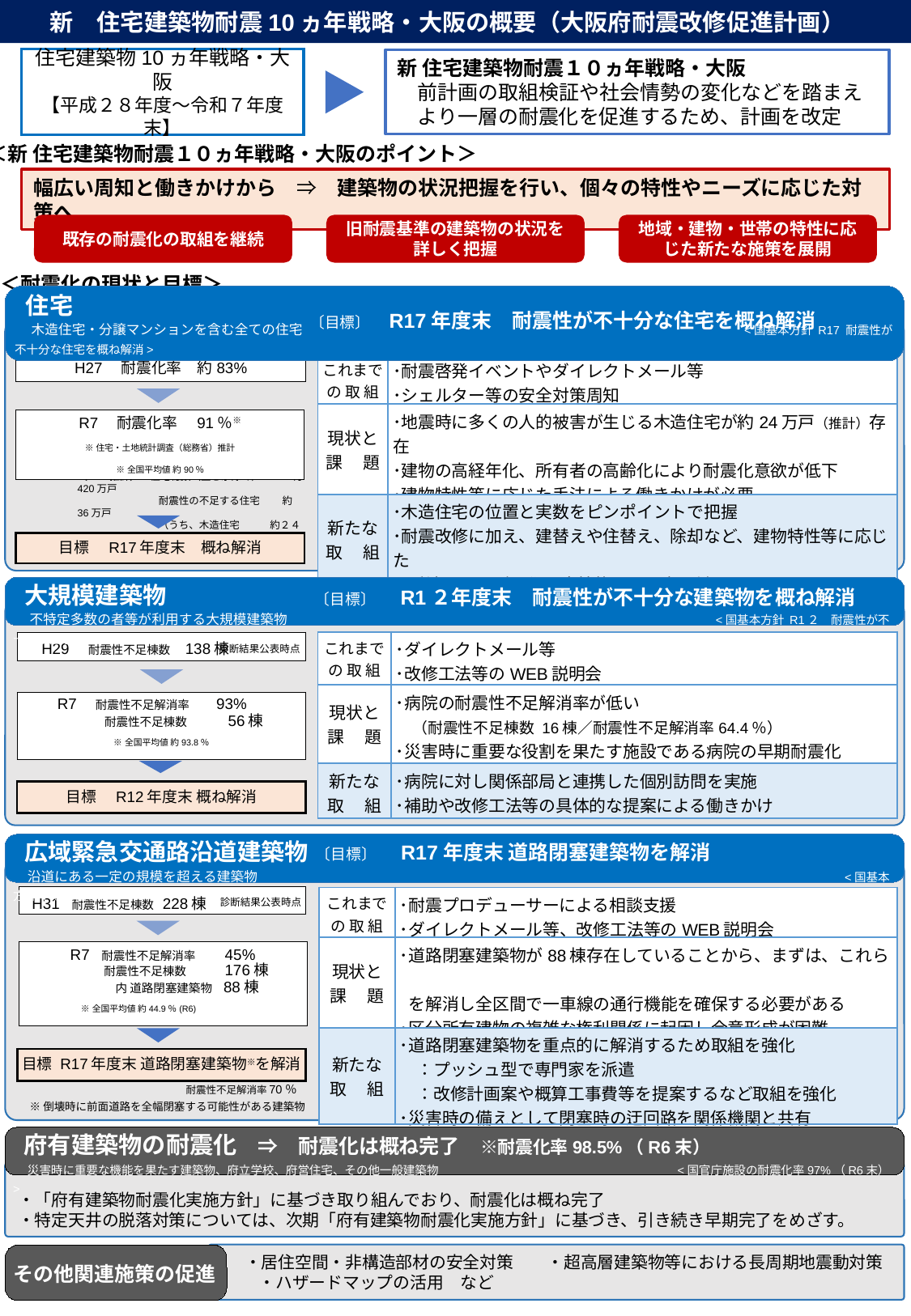

新　住宅建築物耐震10ヵ年戦略・大阪の概要（大阪府耐震改修促進計画）
住宅建築物10ヵ年戦略・大阪
【平成２８年度～令和７年度末】
新 住宅建築物耐震１０ヵ年戦略・大阪
　前計画の取組検証や社会情勢の変化などを踏まえ
　より一層の耐震化を促進するため、計画を改定

＜新 住宅建築物耐震１０ヵ年戦略・大阪のポイント＞
幅広い周知と働きかけから　⇒　建築物の状況把握を行い、個々の特性やニーズに応じた対策へ
既存の耐震化の取組を継続
旧耐震基準の建築物の状況を詳しく把握
地域・建物・世帯の特性に応じた新たな施策を展開
＜耐震化の現状と目標＞
 住宅
　 木造住宅・分譲マンションを含む全ての住宅 　　　　　　　　　　 　　　　　　　　　　　　　　　　　　　　   　 <国基本方針 R17 耐震性が不十分な住宅を概ね解消>
〔目標〕　R17年度末　耐震性が不十分な住宅を概ね解消

| H27　耐震化率　約83% |
| --- |
| これまでの 取 組 | ･耐震啓発イベントやダイレクトメール等 ･シェルター等の安全対策周知 |
| --- | --- |
| 現状と 課 　題 | ･地震時に多くの人的被害が生じる木造住宅が約24万戸（推計）存在 ･建物の高経年化、所有者の高齢化により耐震化意欲が低下 ･建物特性等に応じた手法による働きかけが必要 |
| 新たな 取　 組 | ･木造住宅の位置と実数をピンポイントで把握 ･耐震改修に加え、建替えや住替え、除却など、建物特性等に応じた 　手法による耐震化を直接的かつ丁寧に働きかけ |

| R7　耐震化率　91％※ ※住宅・土地統計調査（総務省）推計 ※全国平均値 約90％ |
| --- |
〔R７推計〕　住宅総数（空き家除く）　　　約420万戸
　　　　　　　　耐震性の不足する住宅　　 約36万戸
　　　　　　　　（うち、木造住宅　　　約２４万戸）

| 目標　R17年度末　概ね解消 |
| --- |
 大規模建築物
　 不特定多数の者等が利用する大規模建築物　　　　　　　　　　　　　　　　　　　　　　　　　　　　　　      <国基本方針 R1２　耐震性が不十分な住宅を概ね解消>
〔目標〕　 R1２年度末　耐震性が不十分な建築物を概ね解消

| これまでの 取 組 | ･ダイレクトメール等 ･改修工法等のWEB説明会 |
| --- | --- |
| 現状と 課　 題 | ･病院の耐震性不足解消率が低い 　（耐震性不足棟数 16棟／耐震性不足解消率64.4％） ･災害時に重要な役割を果たす施設である病院の早期耐震化 |
| 新たな 取　 組 | ･病院に対し関係部局と連携した個別訪問を実施 ･補助や改修工法等の具体的な提案による働きかけ |
| H29　耐震性不足棟数　138棟 |
| --- |
診断結果公表時点

| R7　耐震性不足解消率　　93%　 　　　耐震性不足棟数　 　　56棟 ※全国平均値 約93.8％ |
| --- |

| 目標　R12年度末 概ね解消 |
| --- |
〔目標〕　 R17年度末 道路閉塞建築物を解消
 広域緊急交通路沿道建築物
　 沿道にある一定の規模を超える建築物　　　　　　　　　　　　　　　　　　　　　　　                          　　　　　　　　　　　　 　　<国基本方針 早期に概ね解消>

| H31 耐震性不足棟数 228棟 |
| --- |
| これまでの 取 組 | ･耐震プロデューサーによる相談支援 ･ダイレクトメール等、改修工法等のWEB説明会 |
| --- | --- |
| 現状と 課　 題 | ･道路閉塞建築物が88棟存在していることから、まずは、これら　　 を解消し全区間で一車線の通行機能を確保する必要がある ･区分所有建物の複雑な権利関係に起因し合意形成が困難 |
| 新たな 取　 組 | ･道路閉塞建築物を重点的に解消するため取組を強化 　：プッシュ型で専門家を派遣 　：改修計画案や概算工事費等を提案するなど取組を強化 ･災害時の備えとして閉塞時の迂回路を関係機関と共有 |
診断結果公表時点

| R7 耐震性不足解消率　　 45% 　　　　耐震性不足棟数　　　176棟 　　　 内 道路閉塞建築物 88棟 ※全国平均値 約44.9％(R6) |
| --- |

| 目標 R17年度末 道路閉塞建築物※を解消 |
| --- |
耐震性不足解消率70％
※倒壊時に前面道路を全幅閉塞する可能性がある建築物
 府有建築物の耐震化　⇒　耐震化は概ね完了　※耐震化率98.5%（R6末）
　 災害時に重要な機能を果たす建築物、府立学校、府営住宅、その他一般建築物　　　　　　　　　                                 　<国官庁施設の耐震化率97%（R6末）>

・「府有建築物耐震化実施方針」に基づき取り組んでおり、耐震化は概ね完了
・特定天井の脱落対策については、次期「府有建築物耐震化実施方針」に基づき、引き続き早期完了をめざす。
     ・居住空間・非構造部材の安全対策　　・超高層建築物等における長周期地震動対策
　　 ・ハザードマップの活用　など
その他関連施策の促進